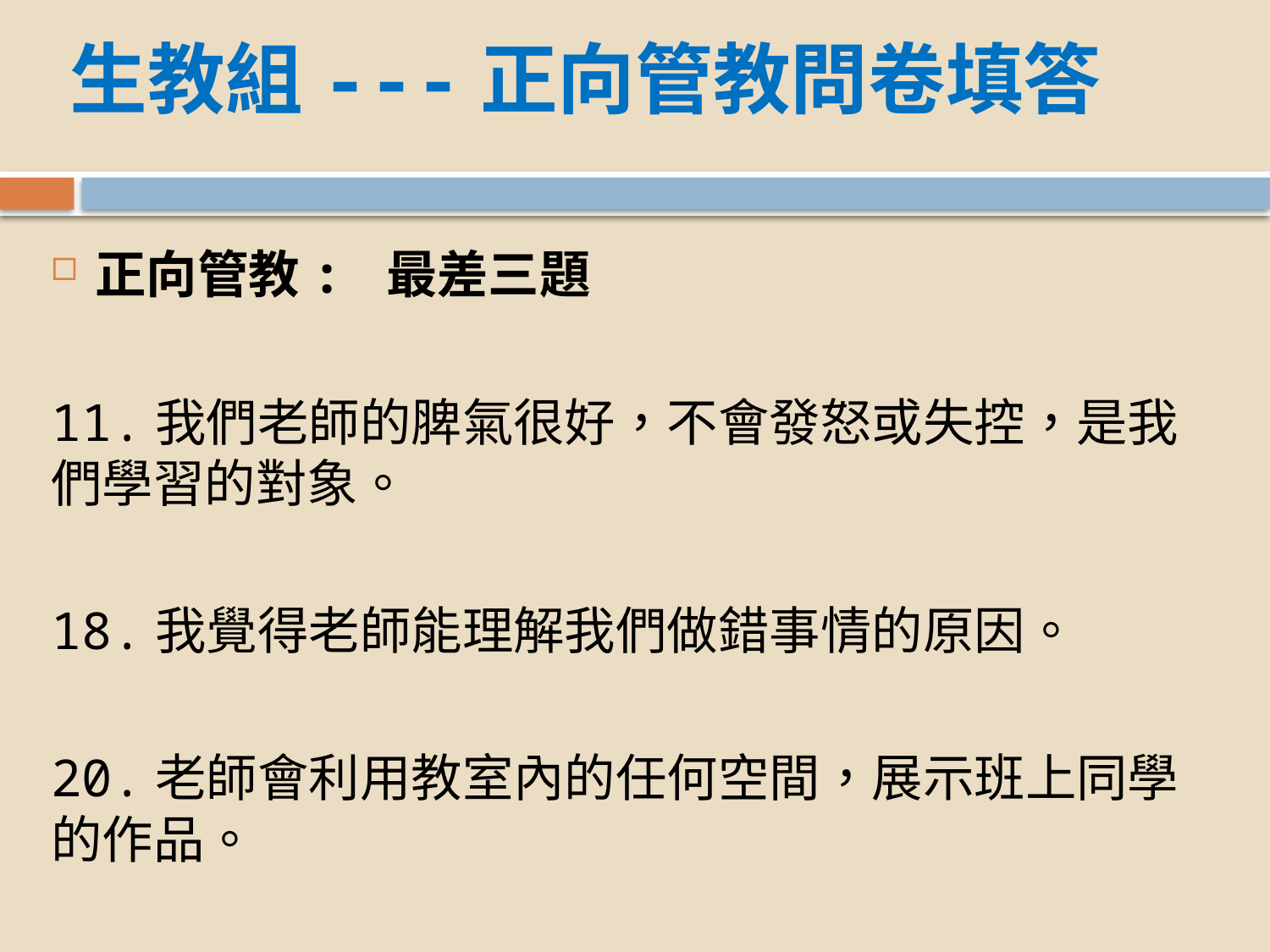

# 生教組---正向管教問卷填答
正向管教: 最差三題

11.我們老師的脾氣很好，不會發怒或失控，是我們學習的對象。

18.我覺得老師能理解我們做錯事情的原因。

20.老師會利用教室內的任何空間，展示班上同學的作品。